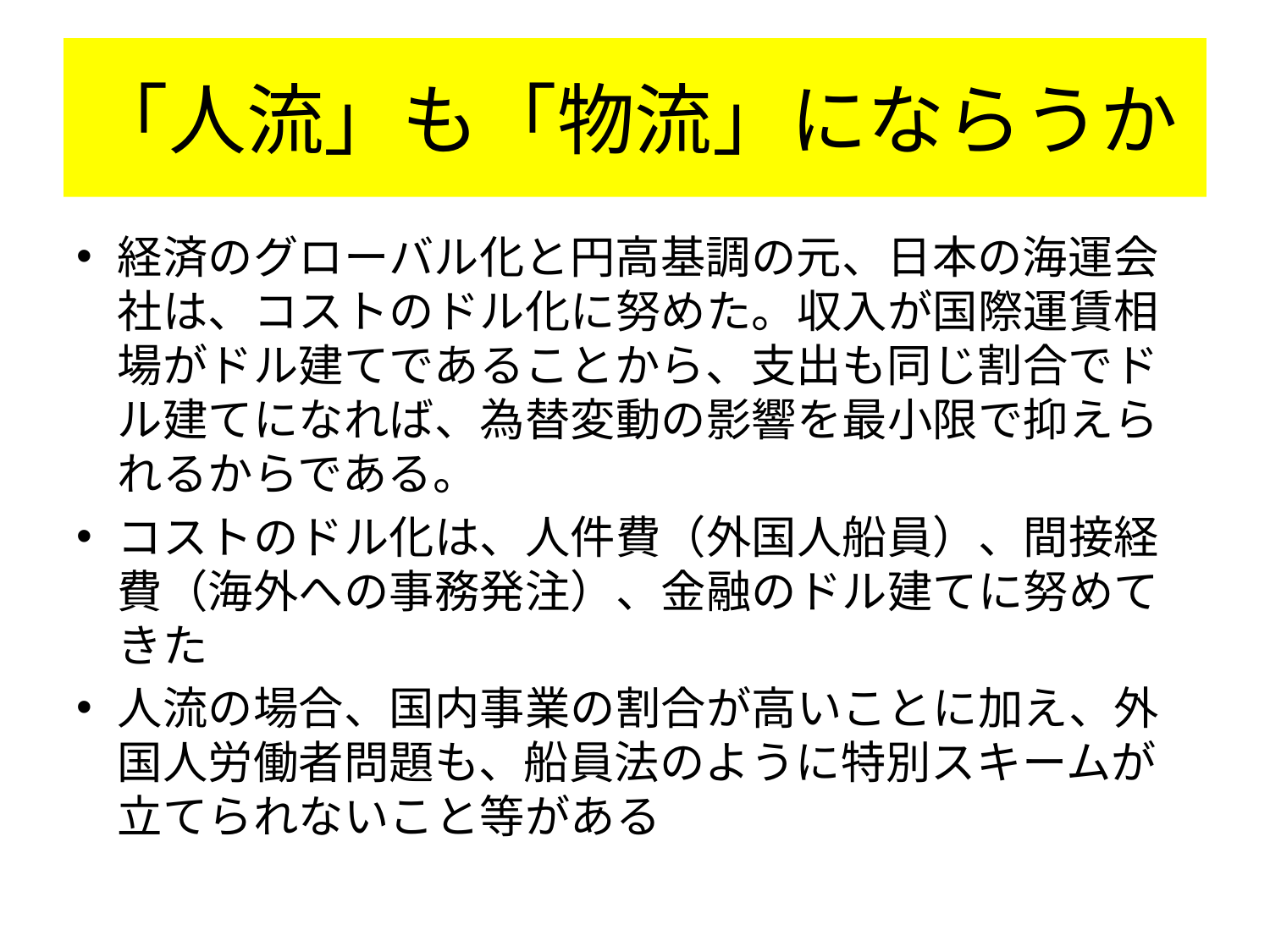

# 「人流」も「物流」にならうか
経済のグローバル化と円高基調の元、日本の海運会社は、コストのドル化に努めた。収入が国際運賃相場がドル建てであることから、支出も同じ割合でドル建てになれば、為替変動の影響を最小限で抑えられるからである。
コストのドル化は、人件費（外国人船員）、間接経費（海外への事務発注）、金融のドル建てに努めてきた
人流の場合、国内事業の割合が高いことに加え、外国人労働者問題も、船員法のように特別スキームが立てられないこと等がある